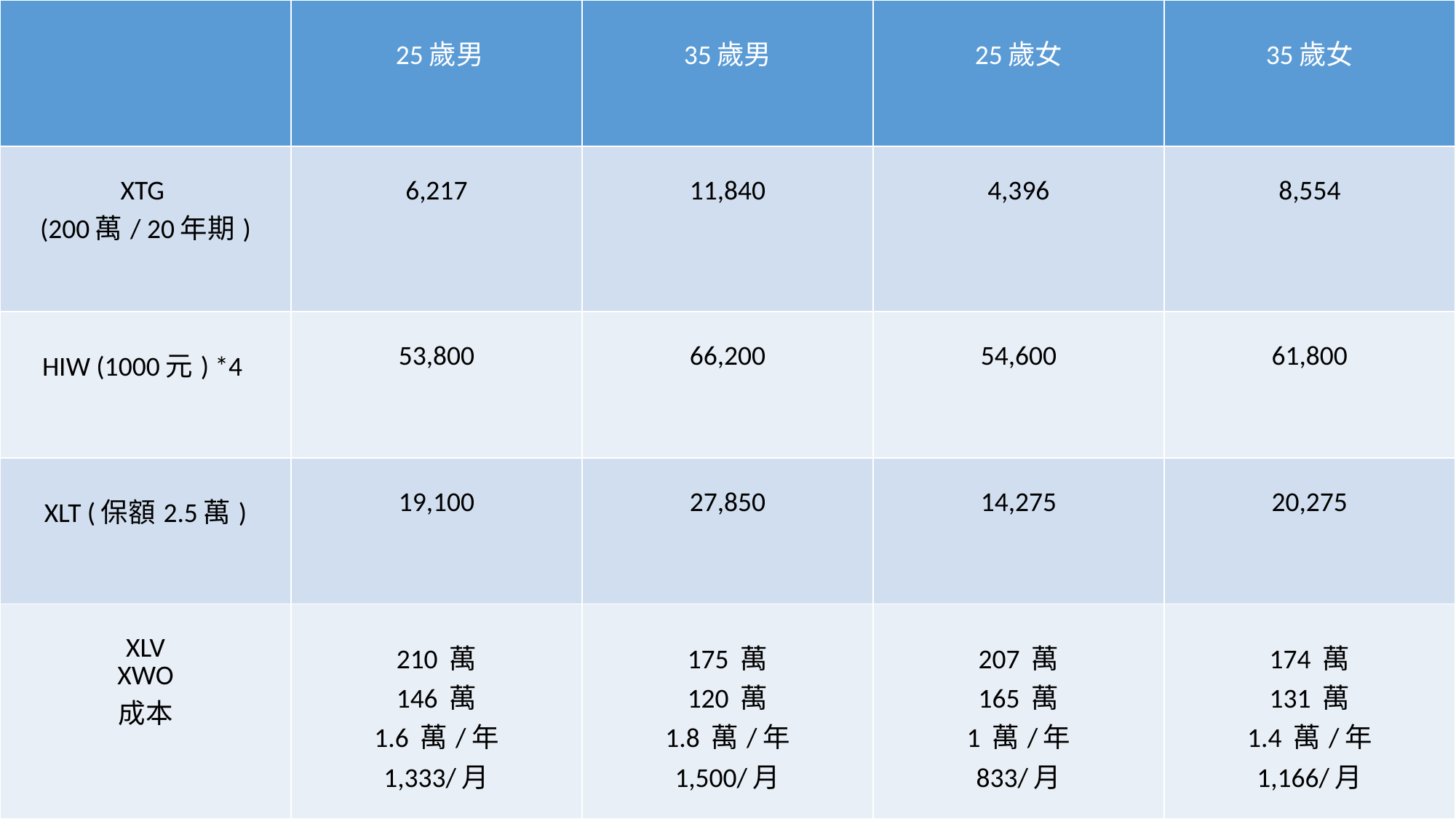

|  | 25歲男 | 35歲男 | 25歲女 | 35歲女 |
| --- | --- | --- | --- | --- |
| XTG (200萬/ 20年期) | 6,217 | 11,840 | 4,396 | 8,554 |
| HIW (1000元) \*4 | 53,800 | 66,200 | 54,600 | 61,800 |
| XLT (保額2.5萬) | 19,100 | 27,850 | 14,275 | 20,275 |
| XLV XWO 成本 | 210 萬 146 萬 1.6 萬/年 1,333/月 | 175 萬 120 萬 1.8 萬/年 1,500/月 | 207 萬 165 萬 1 萬/年 833/月 | 174 萬 131 萬 1.4 萬/年 1,166/月 |
#